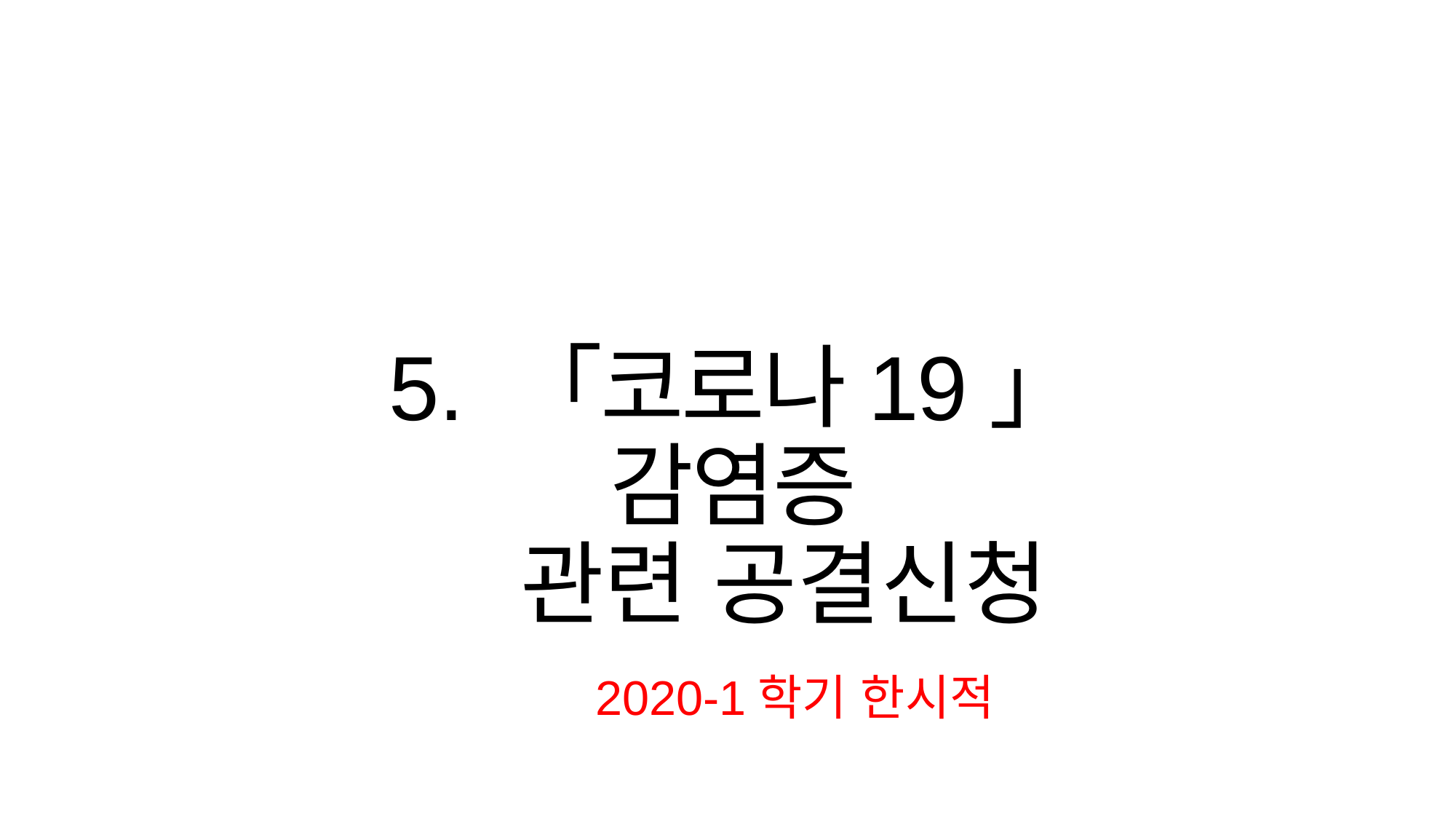

# 5. 「코로나19」 감염증 관련 공결신청 2020-1학기 한시적